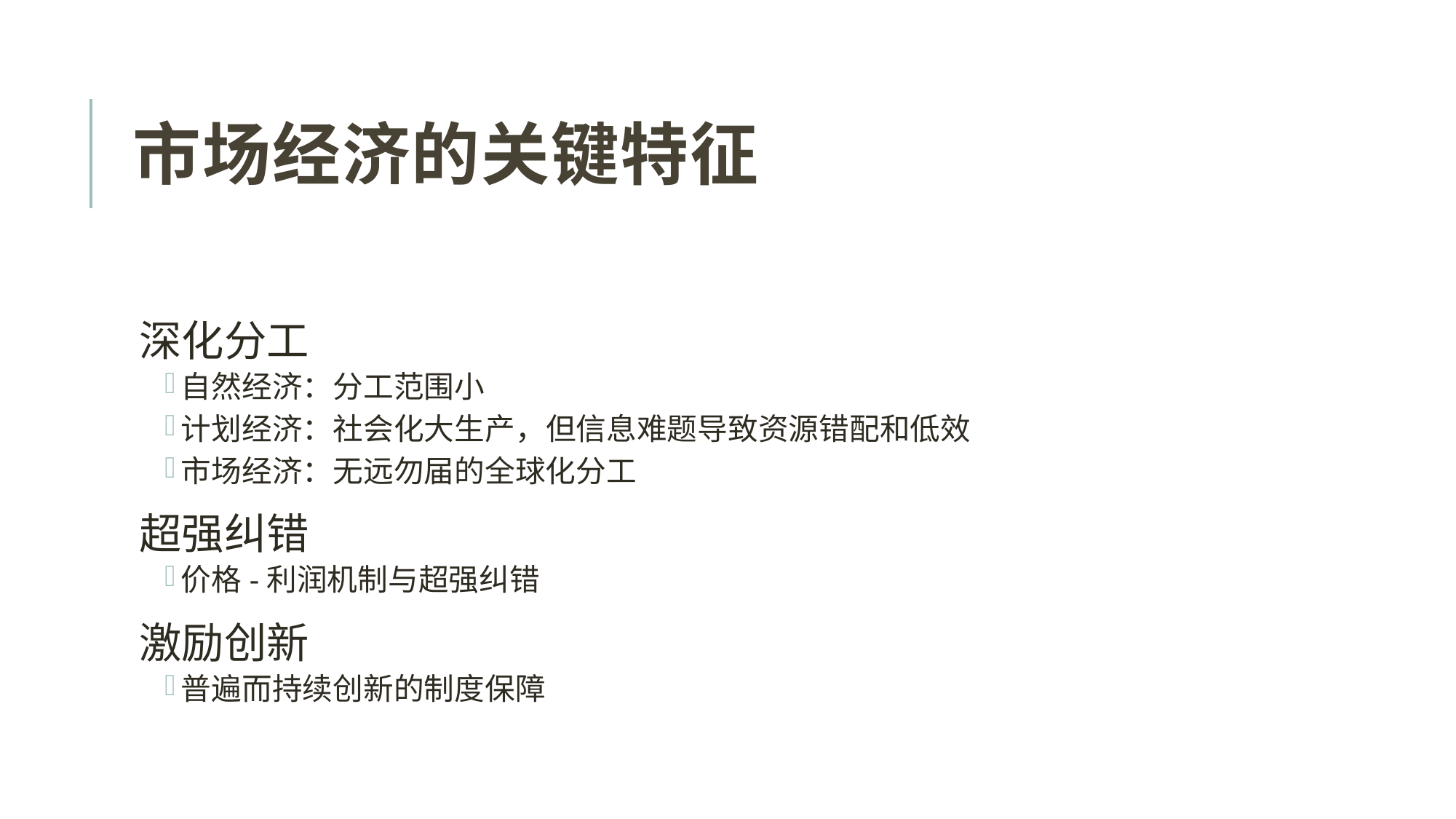

# 市场经济的关键特征
深化分工
自然经济：分工范围小
计划经济：社会化大生产，但信息难题导致资源错配和低效
市场经济：无远勿届的全球化分工
超强纠错
价格-利润机制与超强纠错
激励创新
普遍而持续创新的制度保障